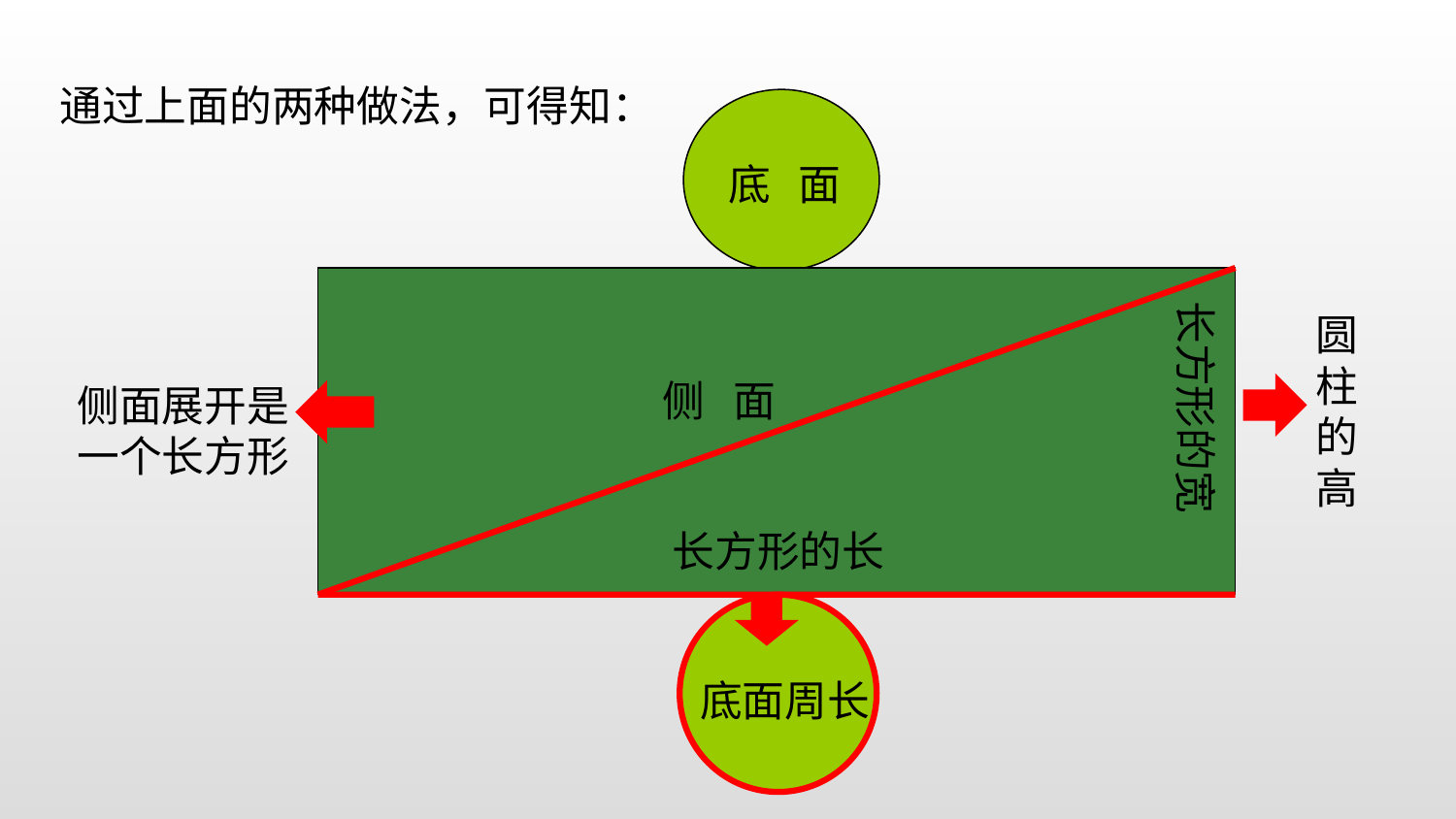

通过上面的两种做法，可得知：

底   面

长方形的宽
圆柱的高
侧   面
侧面展开是一个长方形

长方形的长

底面周长